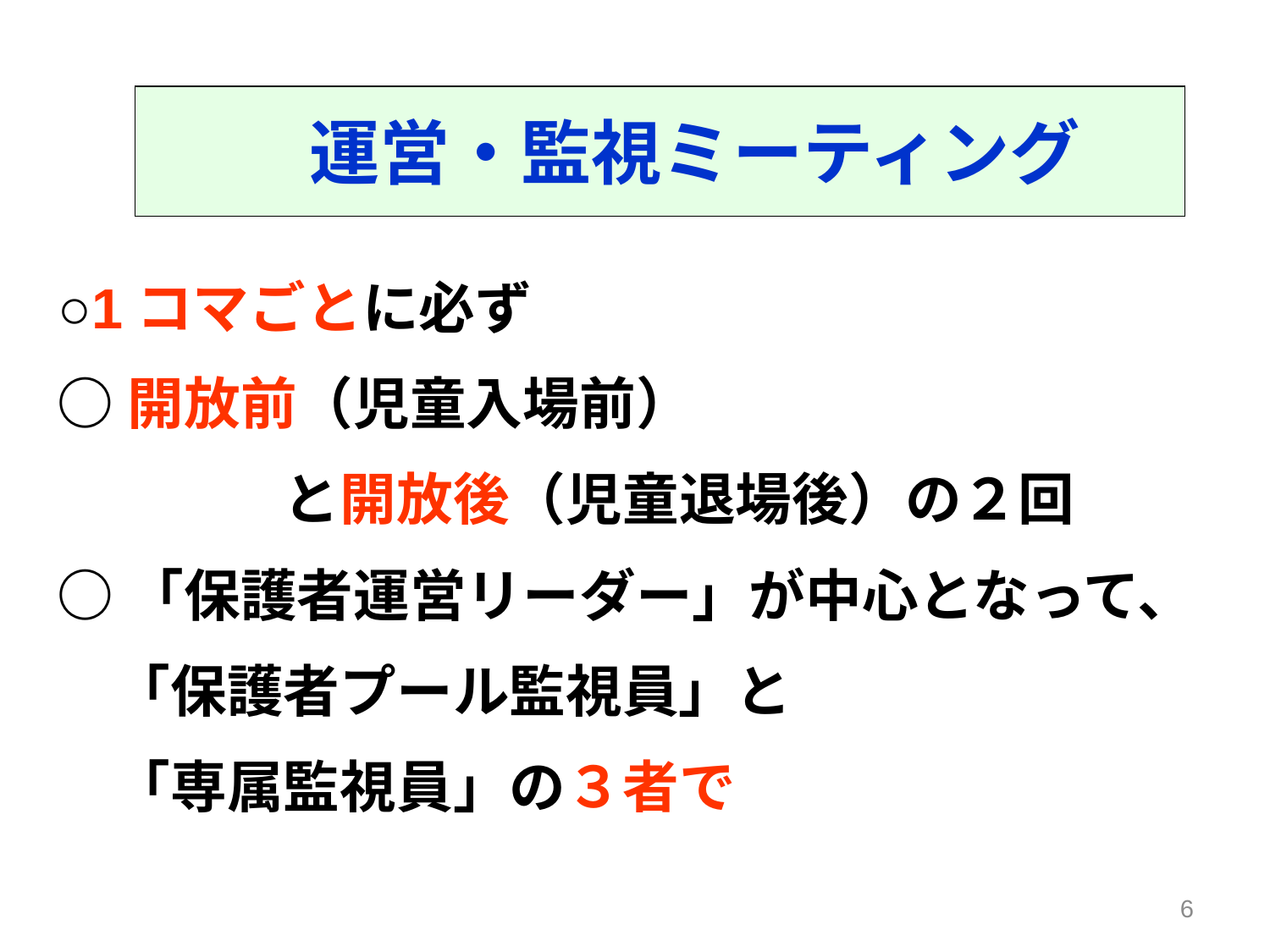

運営・監視ミーティング
○1コマごとに必ず
○開放前（児童入場前）
　　　　と開放後（児童退場後）の２回
○「保護者運営リーダー」が中心となって、
　「保護者プール監視員」と
　「専属監視員」の３者で
6